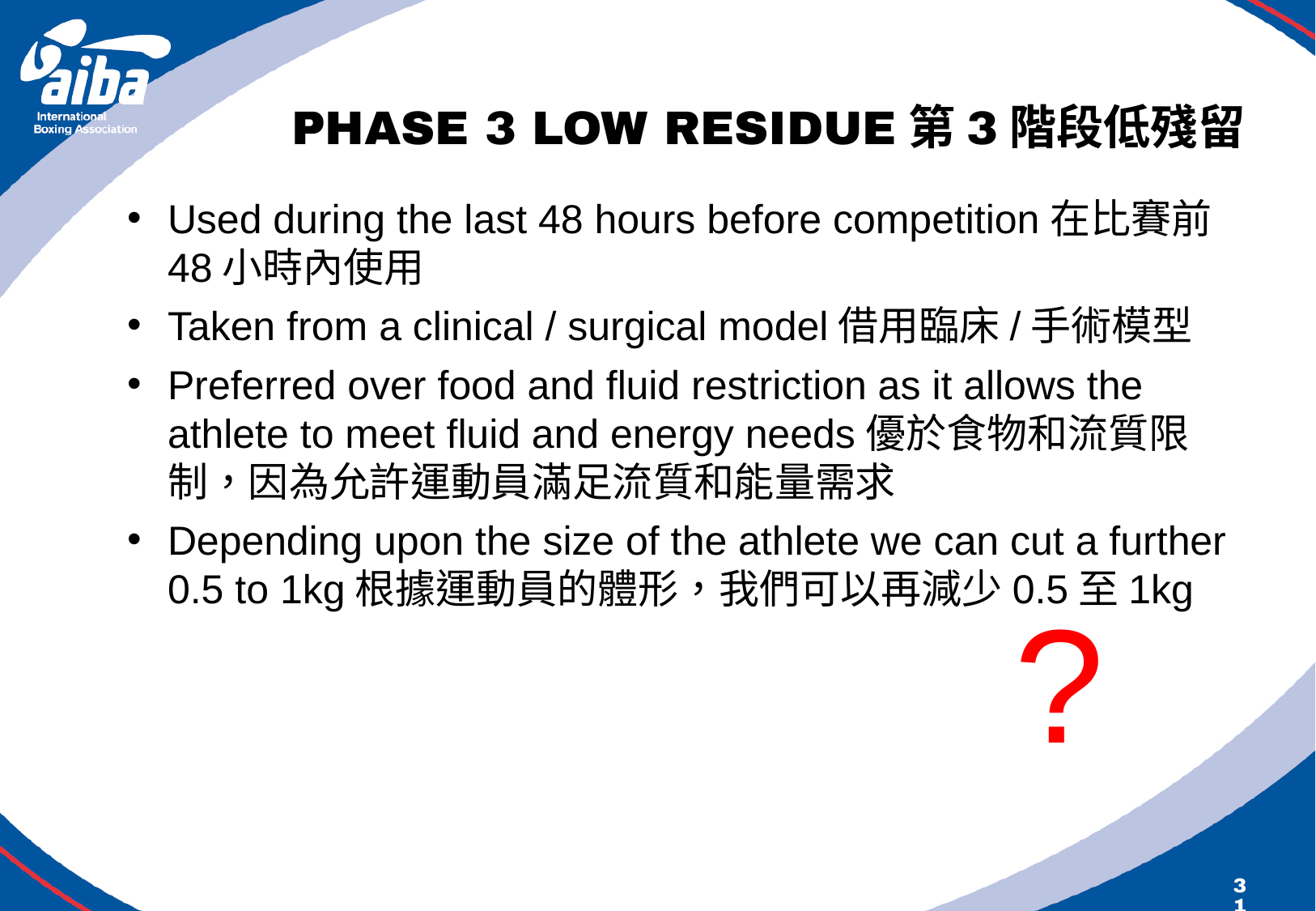

# PHASE 3 LOW RESIDUE第3階段低殘留
Used during the last 48 hours before competition在比賽前48小時內使用
Taken from a clinical / surgical model借用臨床/手術模型
Preferred over food and fluid restriction as it allows the athlete to meet fluid and energy needs優於食物和流質限制，因為允許運動員滿足流質和能量需求
Depending upon the size of the athlete we can cut a further 0.5 to 1kg根據運動員的體形，我們可以再減少0.5至1kg
?
313